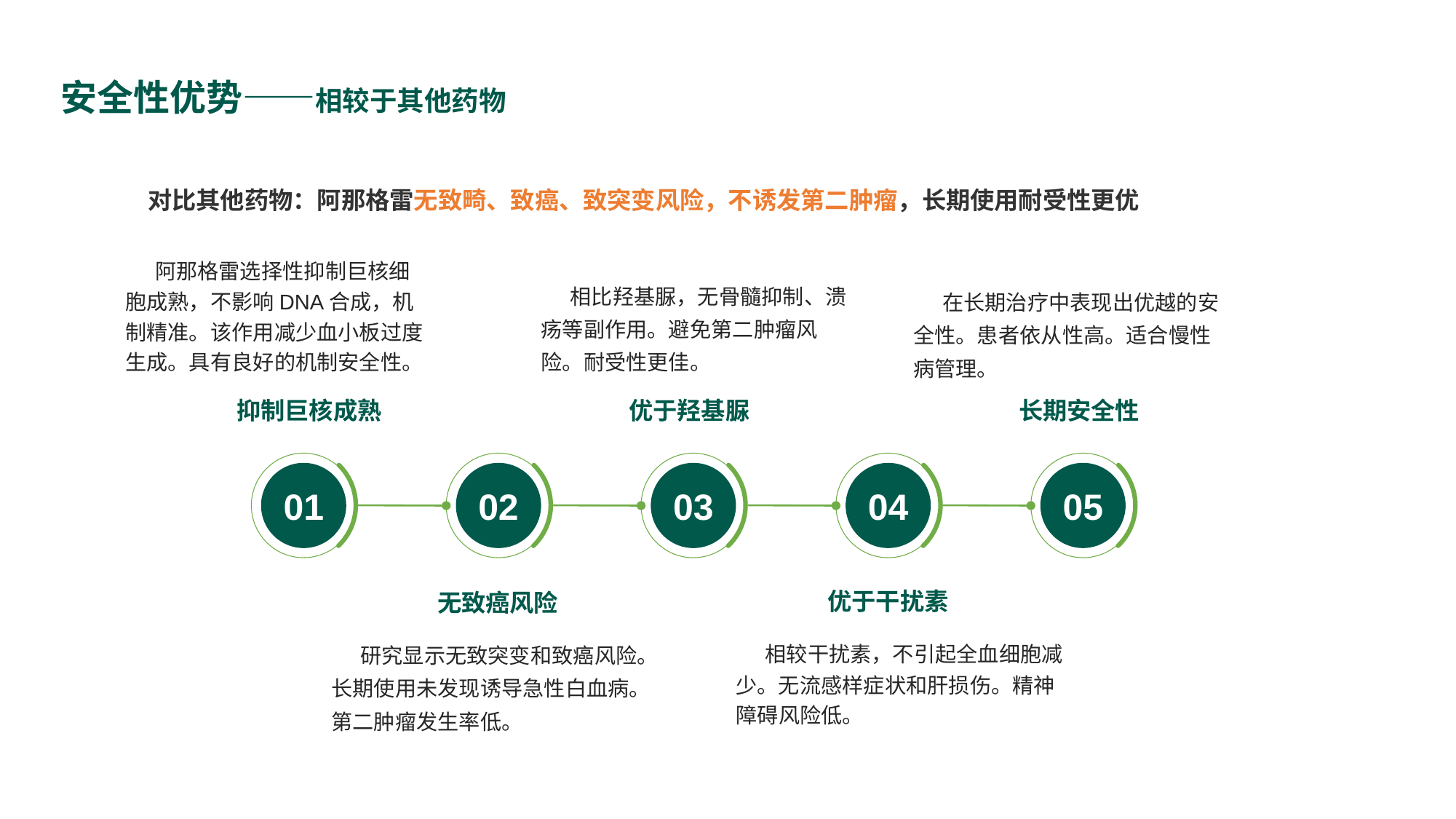

安全性优势——相较于其他药物
对比其他药物：阿那格雷无致畸、致癌、致突变风险，不诱发第二肿瘤，长期使用耐受性更优
     阿那格雷选择性抑制巨核细胞成熟，不影响DNA合成，机制精准。该作用减少血小板过度生成。具有良好的机制安全性。
    相比羟基脲，无骨髓抑制、溃疡等副作用。避免第二肿瘤风险。耐受性更佳。
    在长期治疗中表现出优越的安全性。患者依从性高。适合慢性病管理。
抑制巨核成熟
优于羟基脲
长期安全性

01
02
03
04
05
无致癌风险
优于干扰素

    研究显示无致突变和致癌风险。长期使用未发现诱导急性白血病。第二肿瘤发生率低。
    相较干扰素，不引起全血细胞减少。无流感样症状和肝损伤。精神障碍风险低。